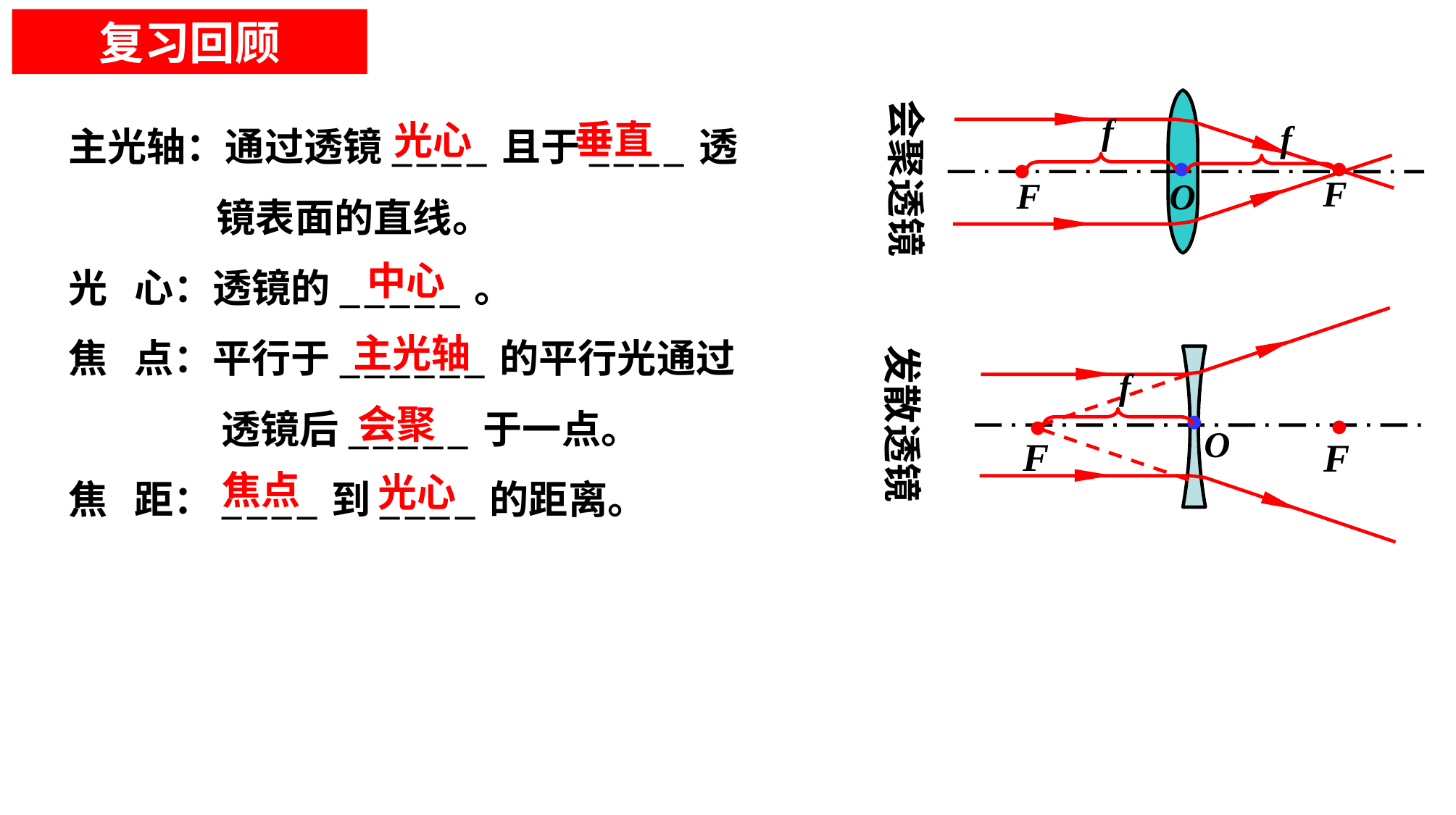

复习回顾

会聚透镜

主光轴：通过透镜____且于____透镜表面的直线。
光   心：透镜的_____。
焦   点：平行于______的平行光通过透镜后_____于一点。
焦   距：____到____的距离。
f
垂直
f
光心

F

F
O

中心

主光轴
发散透镜

f

会聚
O

F
F
焦点
光心